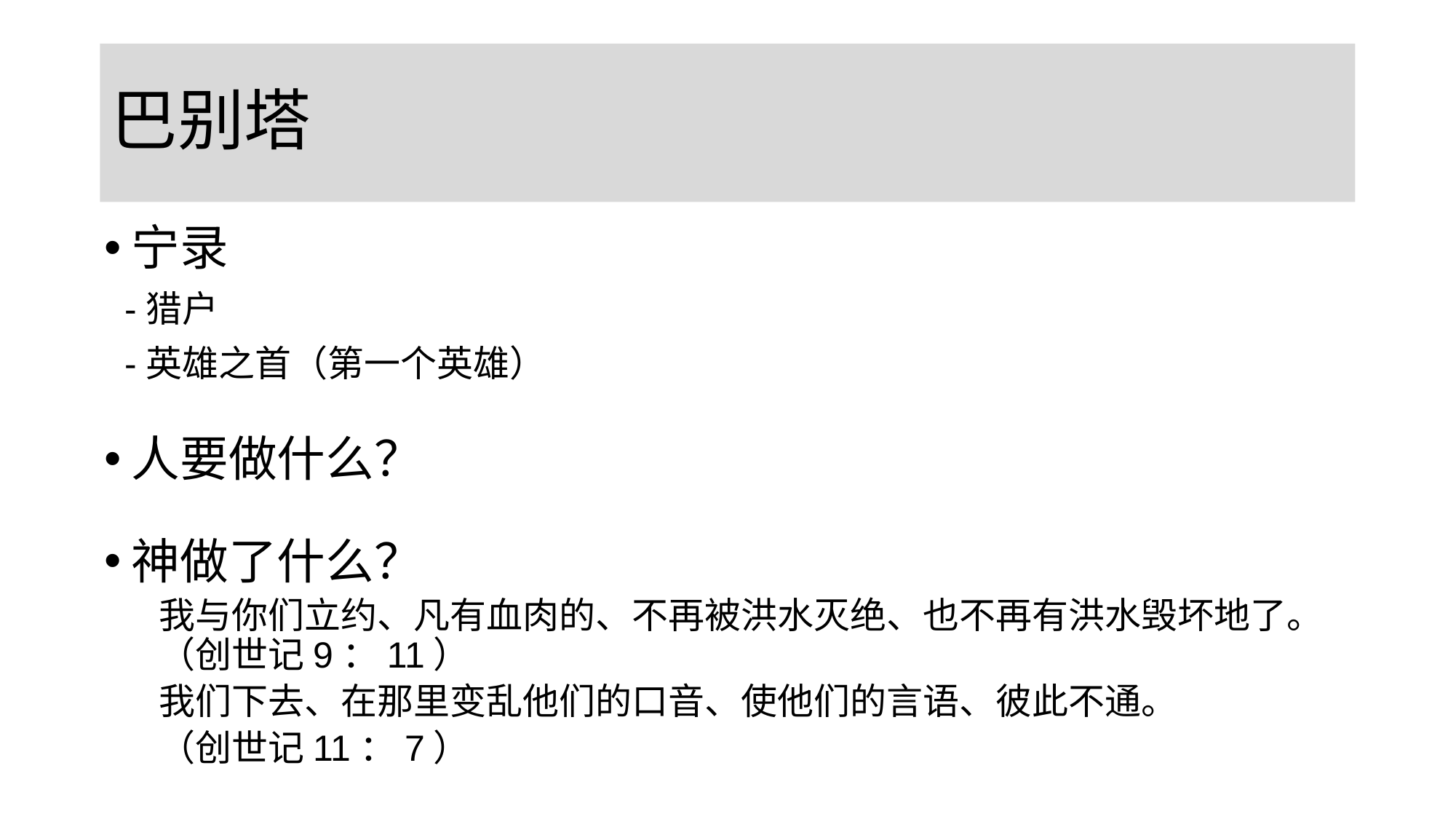

# 巴别塔
宁录
  -猎户
  -英雄之首（第一个英雄）

人要做什么？

神做了什么？
我与你们立约、凡有血肉的、不再被洪水灭绝、也不再有洪水毁坏地了。（创世记9：11）
我们下去、在那里变乱他们的口音、使他们的言语、彼此不通。
（创世记11：7）